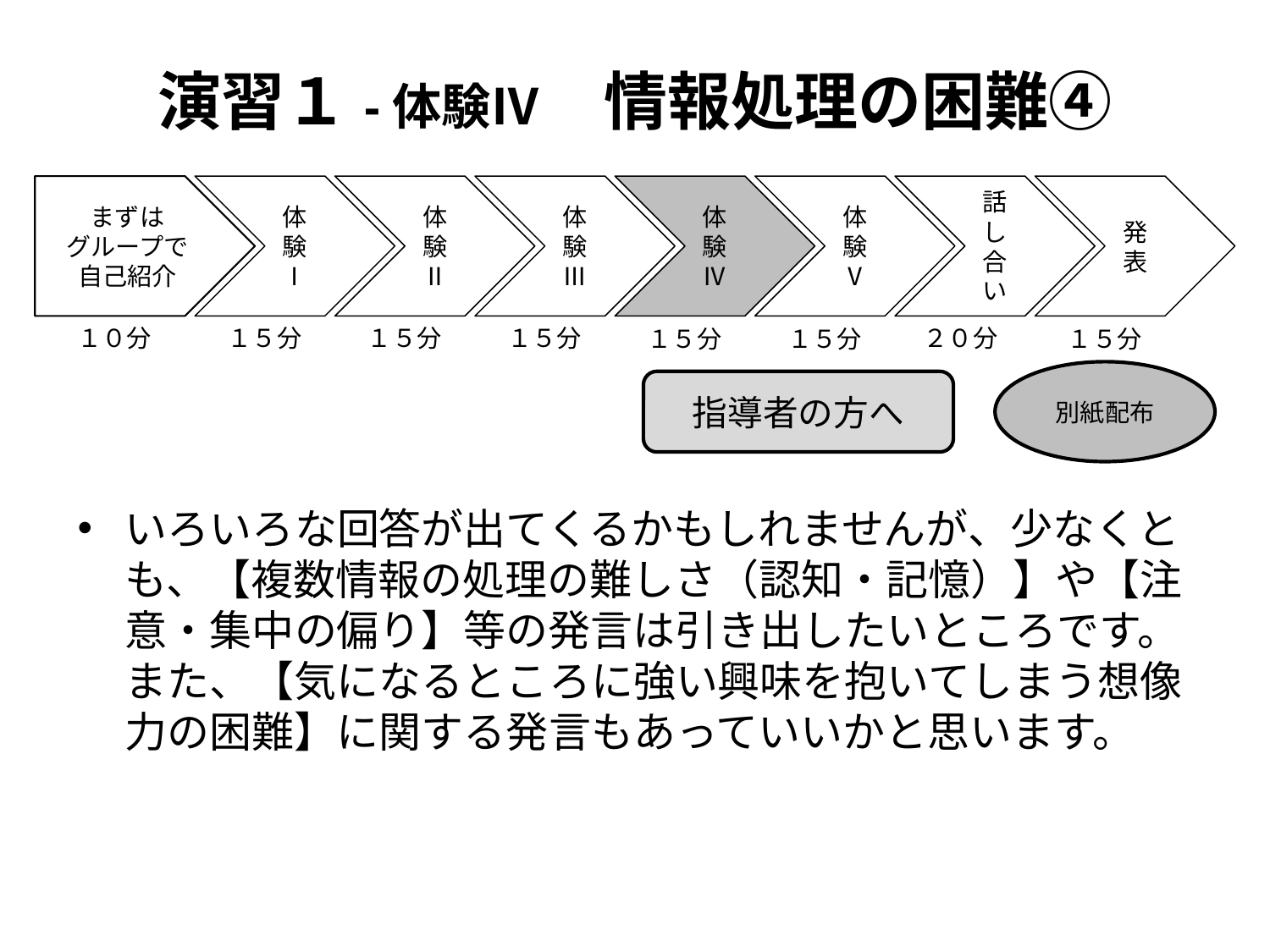

演習１-体験Ⅳ　情報処理の困難④
まずは
グループで
自己紹介
体験Ⅰ
体験Ⅱ
体験Ⅲ
体験Ⅳ
体験Ⅴ
話し合い
発表
２０分
１５分
１０分
１５分
１５分
１５分
１５分
１５分
別紙配布
指導者の方へ
いろいろな回答が出てくるかもしれませんが、少なくとも、【複数情報の処理の難しさ（認知・記憶）】や【注意・集中の偏り】等の発言は引き出したいところです。また、【気になるところに強い興味を抱いてしまう想像力の困難】に関する発言もあっていいかと思います。